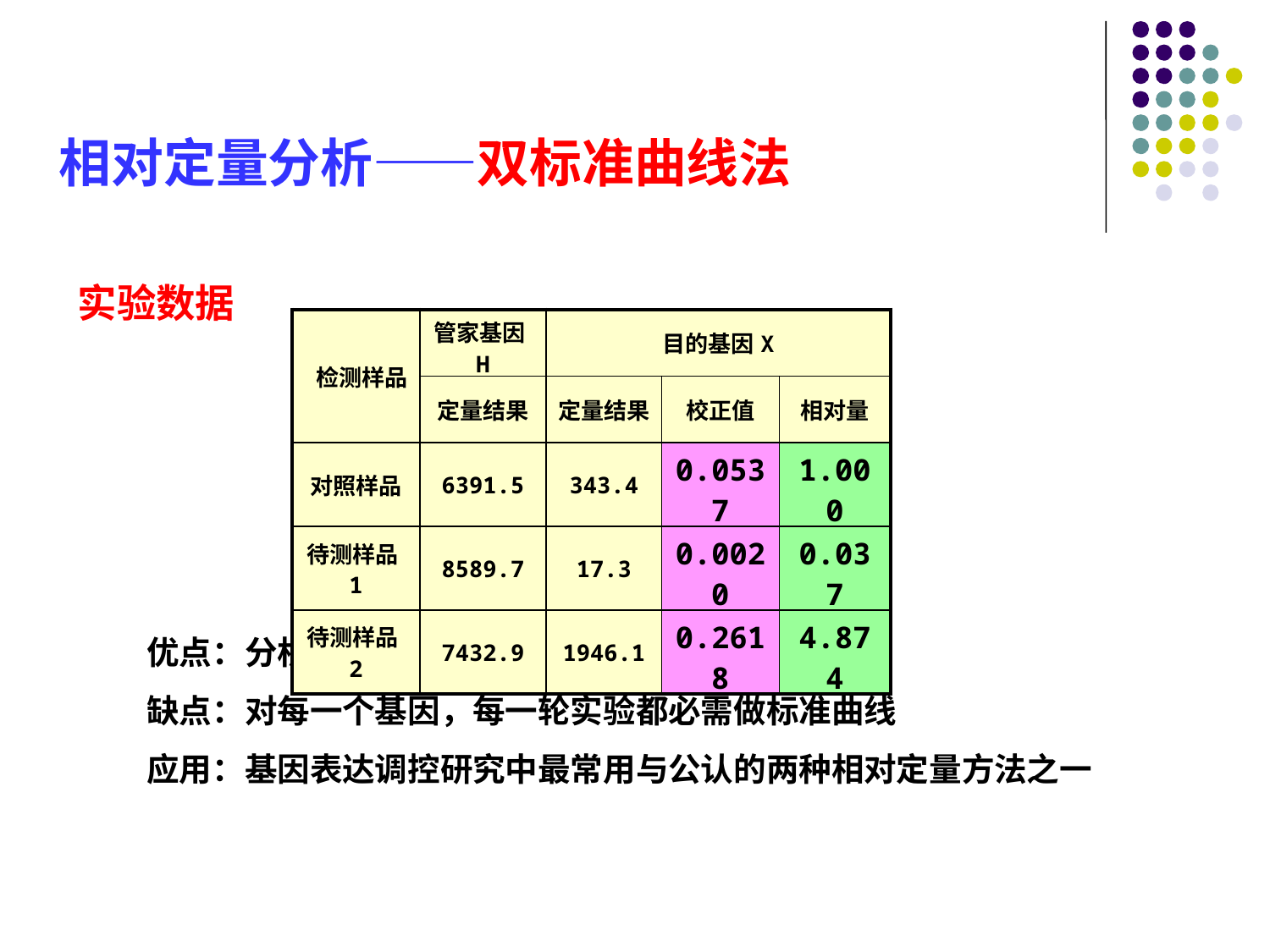

相对定量分析——双标准曲线法

实验数据
| 检测样品 | 管家基因H | 目的基因X |  |  |
| --- | --- | --- | --- | --- |
|  | 定量结果 | 定量结果 | 校正值 | 相对量 |
| 对照样品 | 6391.5 | 343.4 | 0.0537 | 1.000 |
| 待测样品1 | 8589.7 | 17.3 | 0.0020 | 0.037 |
| 待测样品2 | 7432.9 | 1946.1 | 0.2618 | 4.874 |
优点：分析简单，实验优化相对简单
缺点：对每一个基因，每一轮实验都必需做标准曲线
应用：基因表达调控研究中最常用与公认的两种相对定量方法之一